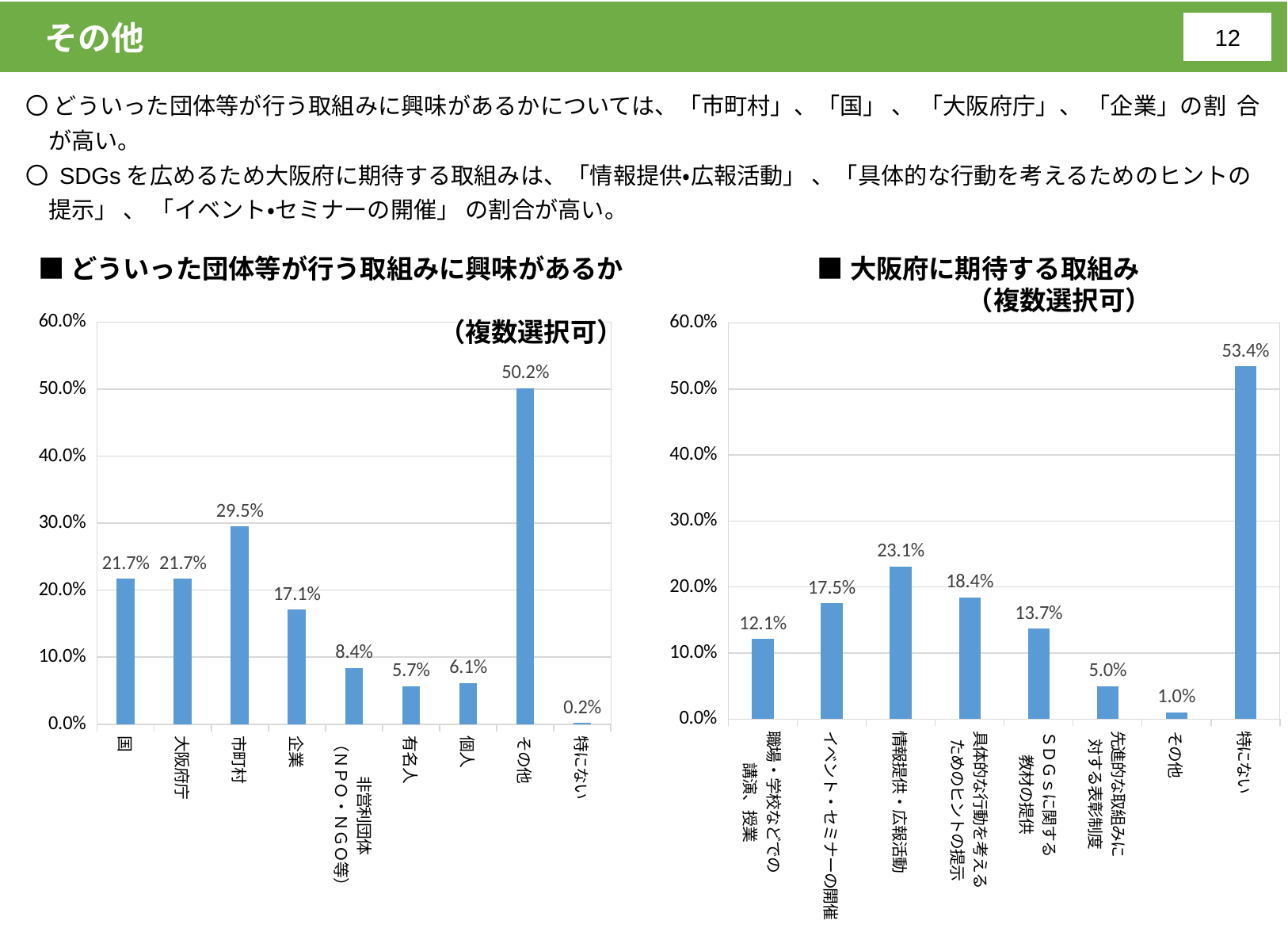

その他
12
〇 どういった団体等が行う取組みに興味があるかについては、「市町村」、「国」 、 「大阪府庁」、 「企業」の割  合が高い。
〇 SDGsを広めるため大阪府に期待する取組みは、「情報提供・広報活動」 、「具体的な行動を考えるためのヒントの提示」 、 「イベント・セミナーの開催」 の割合が高い。

### Chart

| Category | 2024年9月 |
|---|---|
| 職場・学校などでの
講演、授業 | 12.1 |
| イベント・セミナーの開催 | 17.5 |
| 情報提供・広報活動 | 23.1 |
| 具体的な行動を考える
ためのヒントの提示 | 18.4 |
| ＳＤＧｓに関する
教材の提供 | 13.7 |
| 先進的な取組みに
対する表彰制度 | 5.0 |
| その他 | 1.0 |
| 特にない | 53.4 |
■どういった団体等が行う取組みに興味があるか
　　　　　　　　　　　　　　 　（複数選択可）

### Chart

| Category | 2024年9月 |
|---|---|
| 国 | 21.7 |
| 大阪府庁 | 21.7 |
| 市町村 | 29.5 |
| 企業 | 17.1 |
| 非営利団体
（ＮＰＯ・ＮＧＯ等） | 8.4 |
| 有名人 | 5.7 |
| 個人 | 6.1 |
| その他 | 50.2 |
| 特にない | 0.2 |
■大阪府に期待する取組み
    　　　　　（複数選択可）